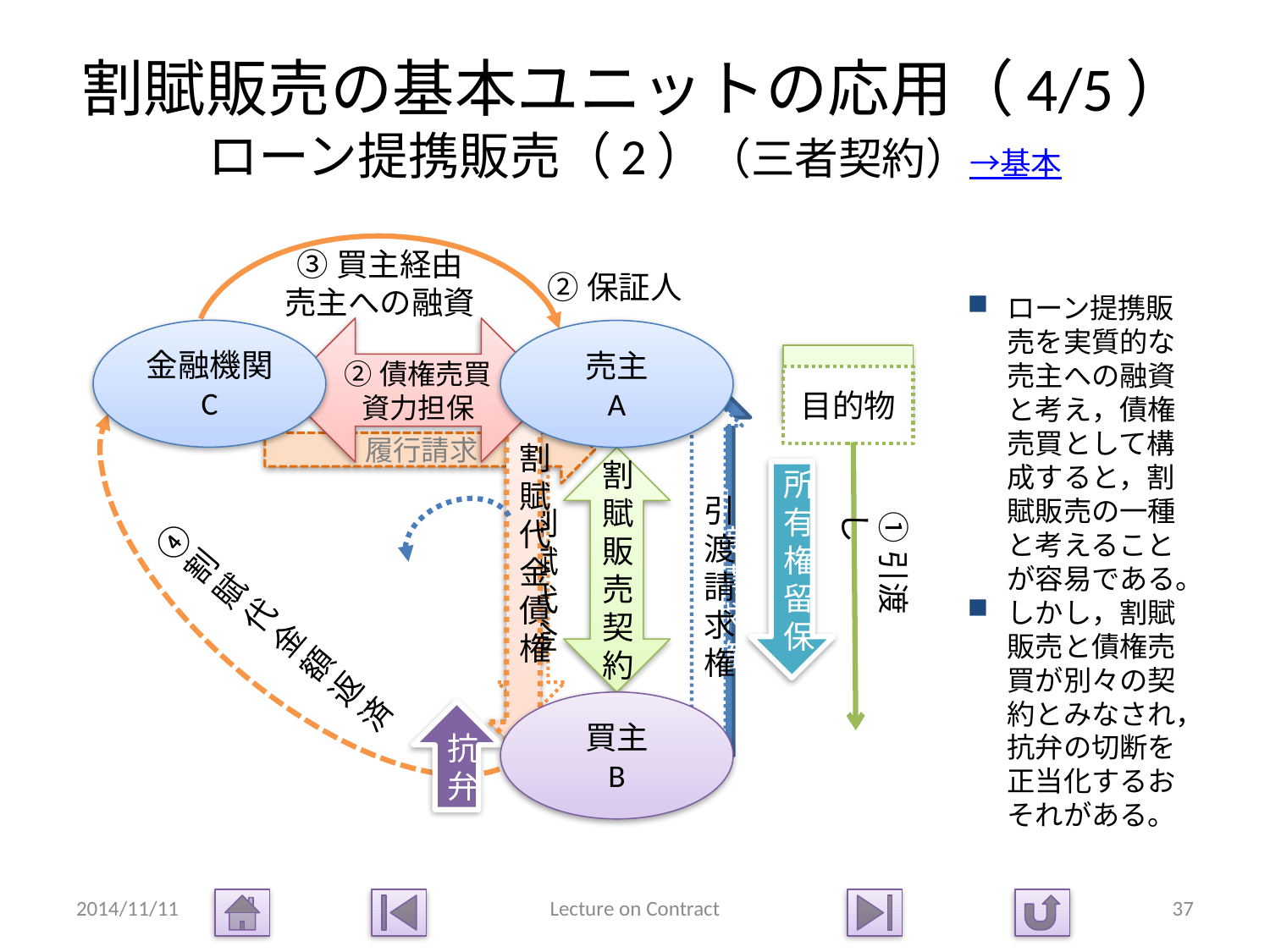

# 割賦販売の基本ユニットの応用（4/5） ローン提携販売（2）（三者契約）→基本
③買主経由
売主への融資
②保証人
ローン提携販売を実質的な売主への融資と考え，債権売買として構成すると，割賦販売の一種と考えることが容易である。
しかし，割賦販売と債権売買が別々の契約とみなされ，抗弁の切断を正当化するおそれがある。
④
割
賦
代
金
額
返
済
②債権売買
資力担保
金融機関
C
売主
A
目的物
割賦代金債権
目的物
　　割賦代金
引渡請求権
引渡請求権
履行請求
割賦販売契約
所有権留保
①引渡し

買主
B
抗弁
2014/11/11
Lecture on Contract
37